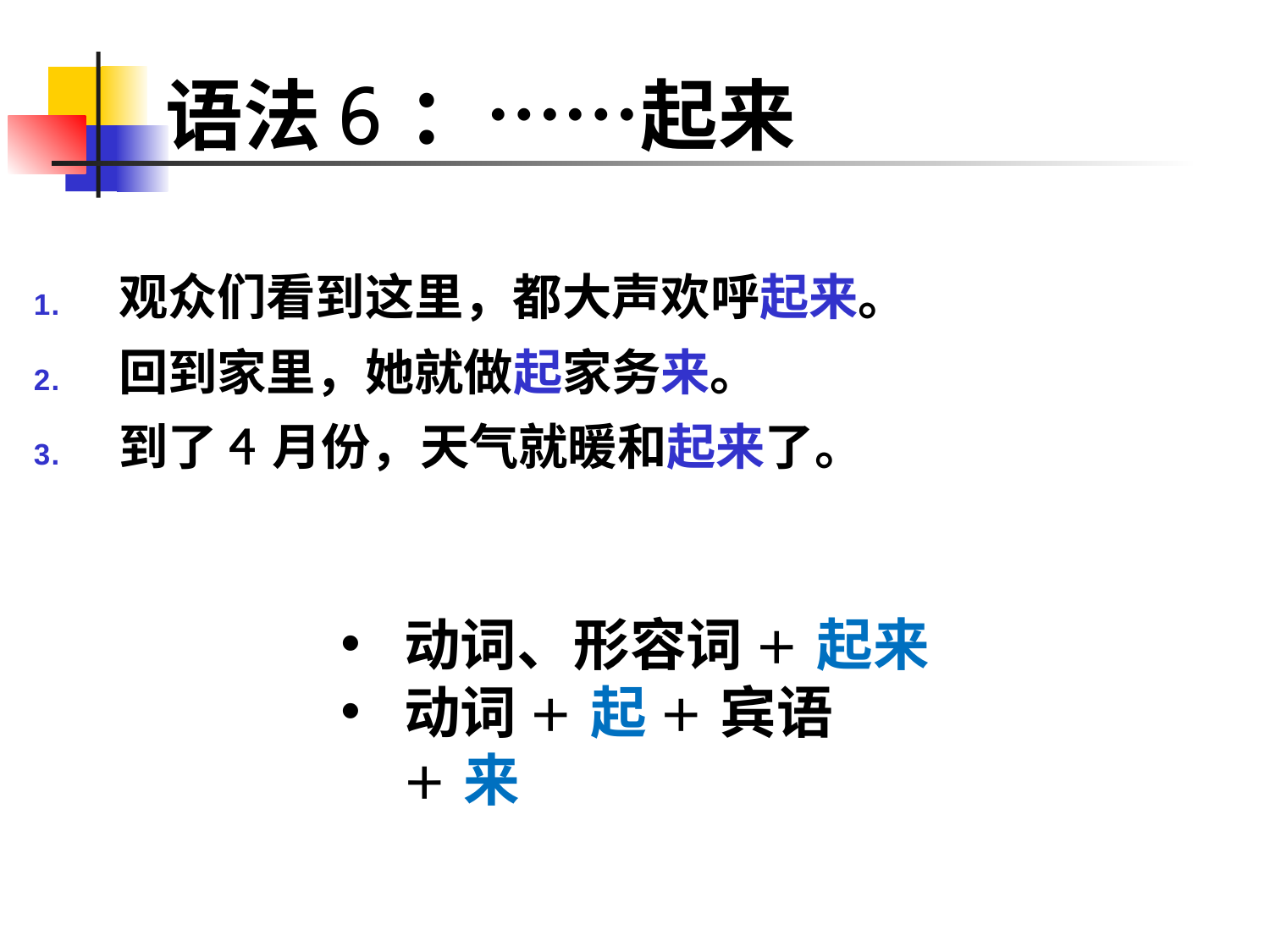

# 语法6：……起来
观众们看到这里，都大声欢呼起来。
回到家里，她就做起家务来。
到了4月份，天气就暖和起来了。
动词、形容词+起来
动词+起+宾语+来